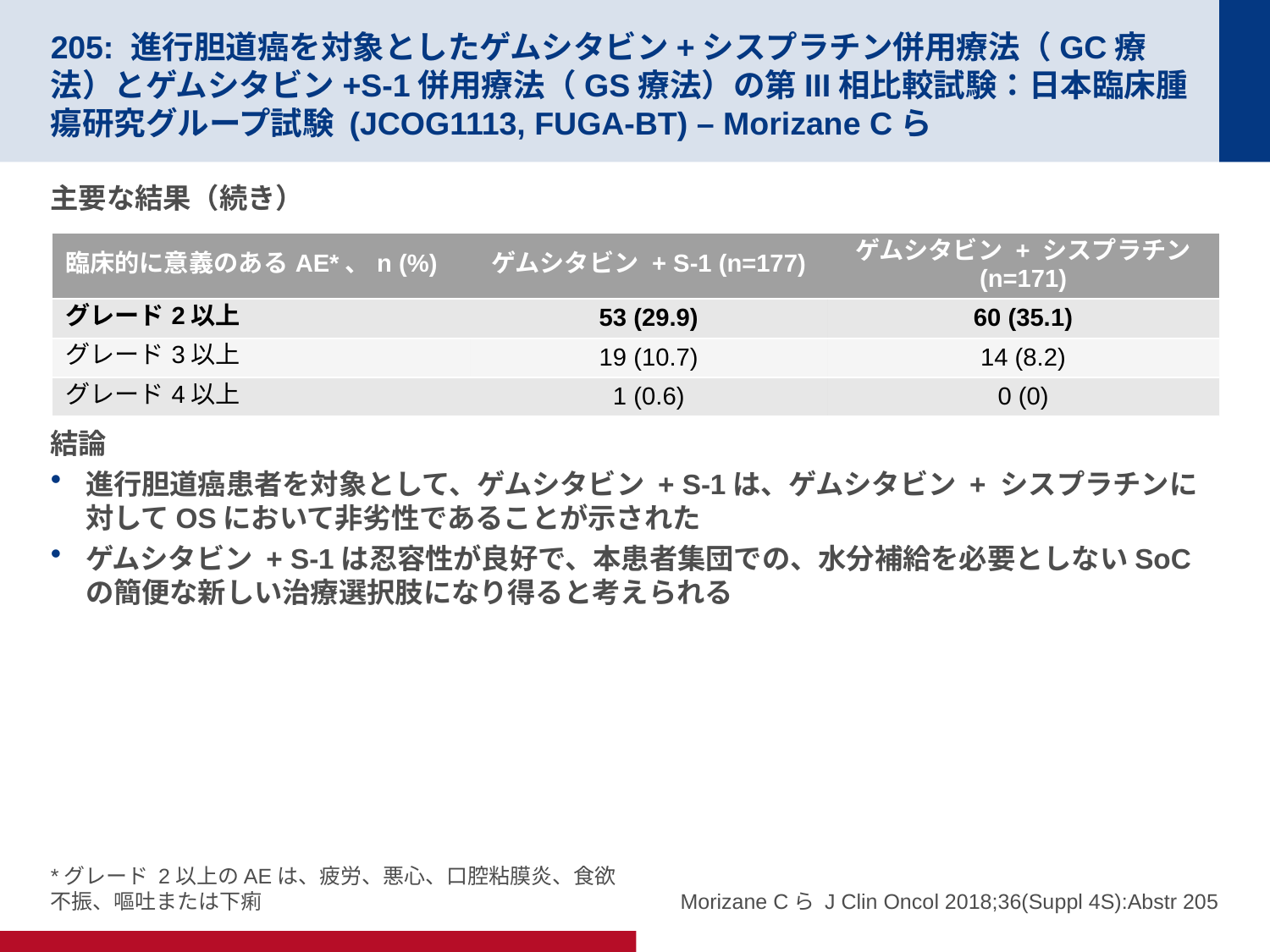

# 205: 進行胆道癌を対象としたゲムシタビン+シスプラチン併用療法（GC療法）とゲムシタビン+S-1併用療法（GS療法）の第III相比較試験：日本臨床腫瘍研究グループ試験 (JCOG1113, FUGA-BT) – Morizane Cら
主要な結果（続き）

結論
進行胆道癌患者を対象として、ゲムシタビン + S-1は、ゲムシタビン + シスプラチンに対してOSにおいて非劣性であることが示された
ゲムシタビン + S-1は忍容性が良好で、本患者集団での、水分補給を必要としないSoCの簡便な新しい治療選択肢になり得ると考えられる
| 臨床的に意義のあるAE\*、n (%) | ゲムシタビン + S-1 (n=177) | ゲムシタビン + シスプラチン (n=171) |
| --- | --- | --- |
| グレード2以上 | 53 (29.9) | 60 (35.1) |
| グレード3以上 | 19 (10.7) | 14 (8.2) |
| グレード4以上 | 1 (0.6) | 0 (0) |
*グレード 2以上のAEは、疲労、悪心、口腔粘膜炎、食欲不振、嘔吐または下痢
Morizane Cら J Clin Oncol 2018;36(Suppl 4S):Abstr 205